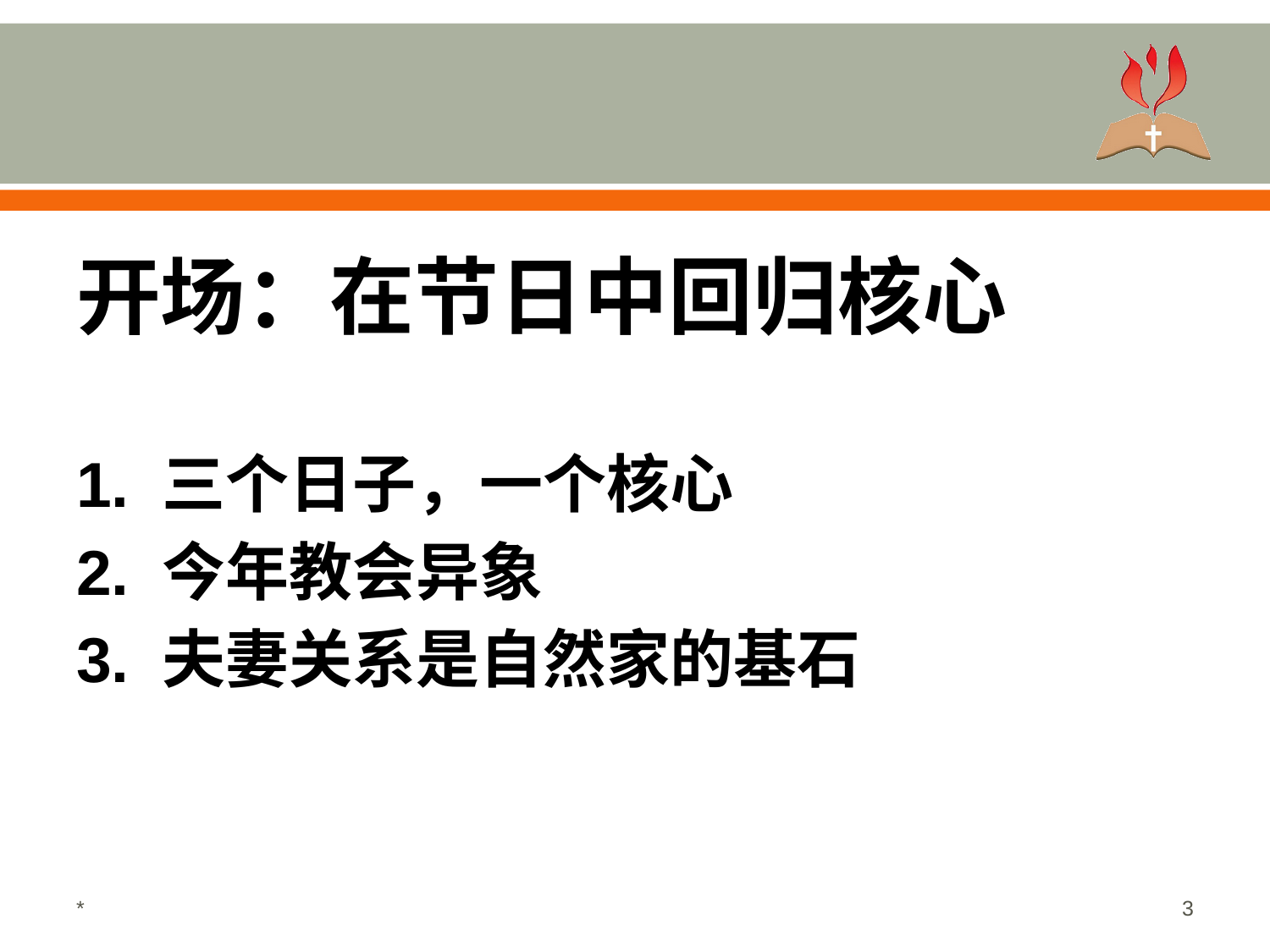

#
开场：在节日中回归核心

1. 三个日子，一个核心
2. 今年教会异象
3. 夫妻关系是自然家的基石

*
3